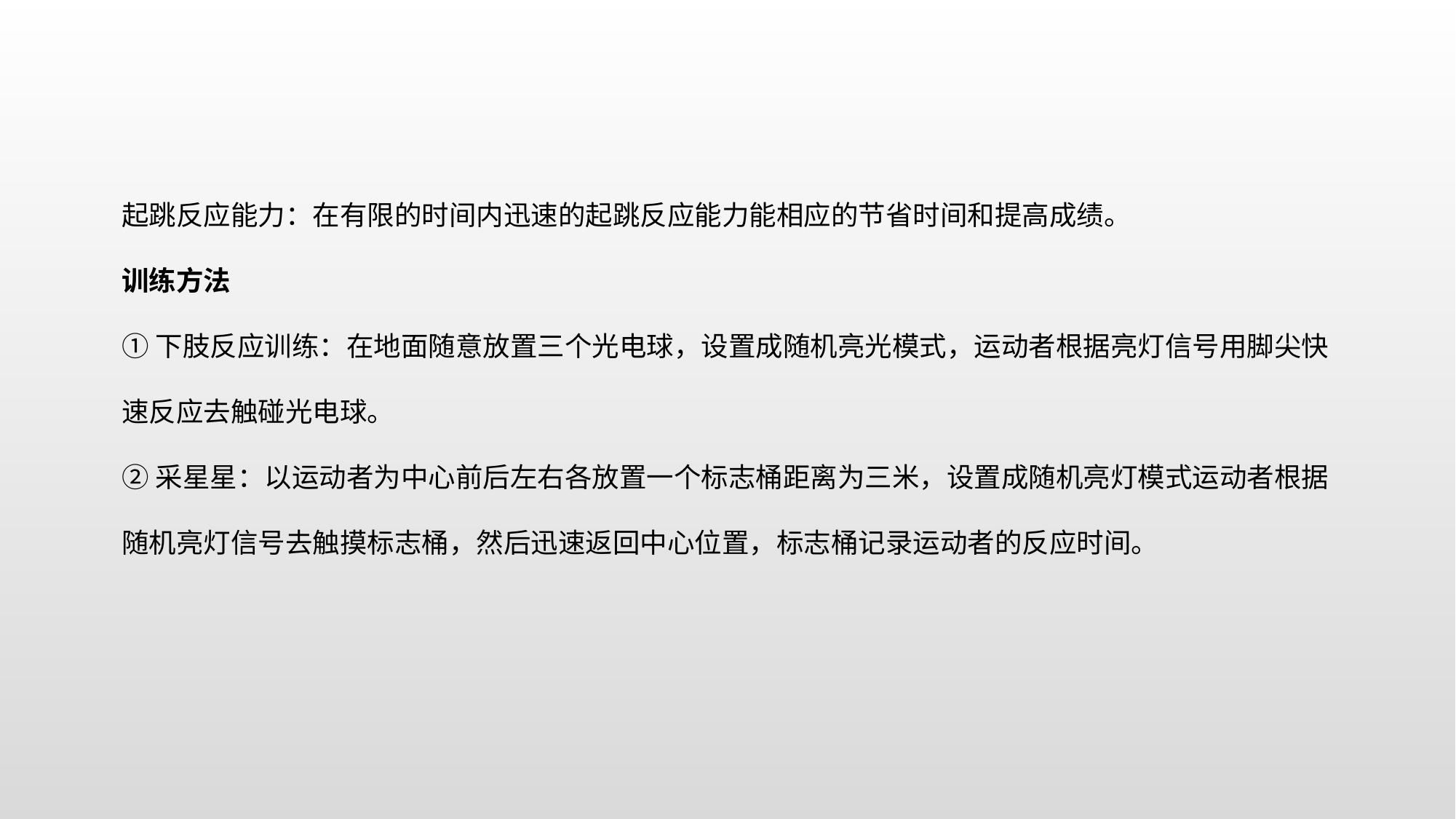

起跳反应能力：在有限的时间内迅速的起跳反应能力能相应的节省时间和提高成绩。
训练方法
①下肢反应训练：在地面随意放置三个光电球，设置成随机亮光模式，运动者根据亮灯信号用脚尖快速反应去触碰光电球。
②采星星：以运动者为中心前后左右各放置一个标志桶距离为三米，设置成随机亮灯模式运动者根据随机亮灯信号去触摸标志桶，然后迅速返回中心位置，标志桶记录运动者的反应时间。